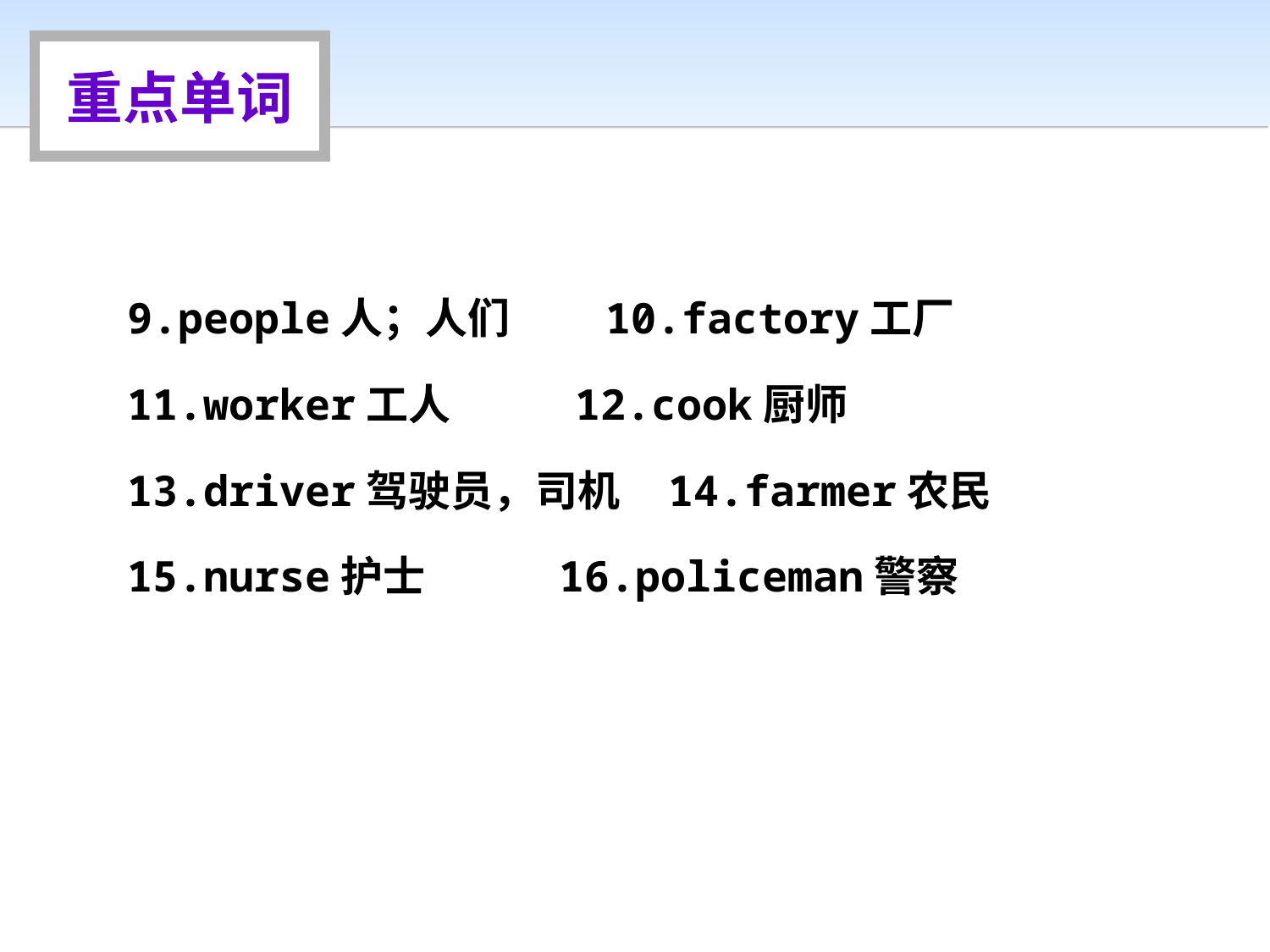

重点单词
9.people人；人们         10.factory工厂
11.worker工人            12.cook厨师
13.driver驾驶员，司机    14.farmer农民
15.nurse护士             16.policeman警察